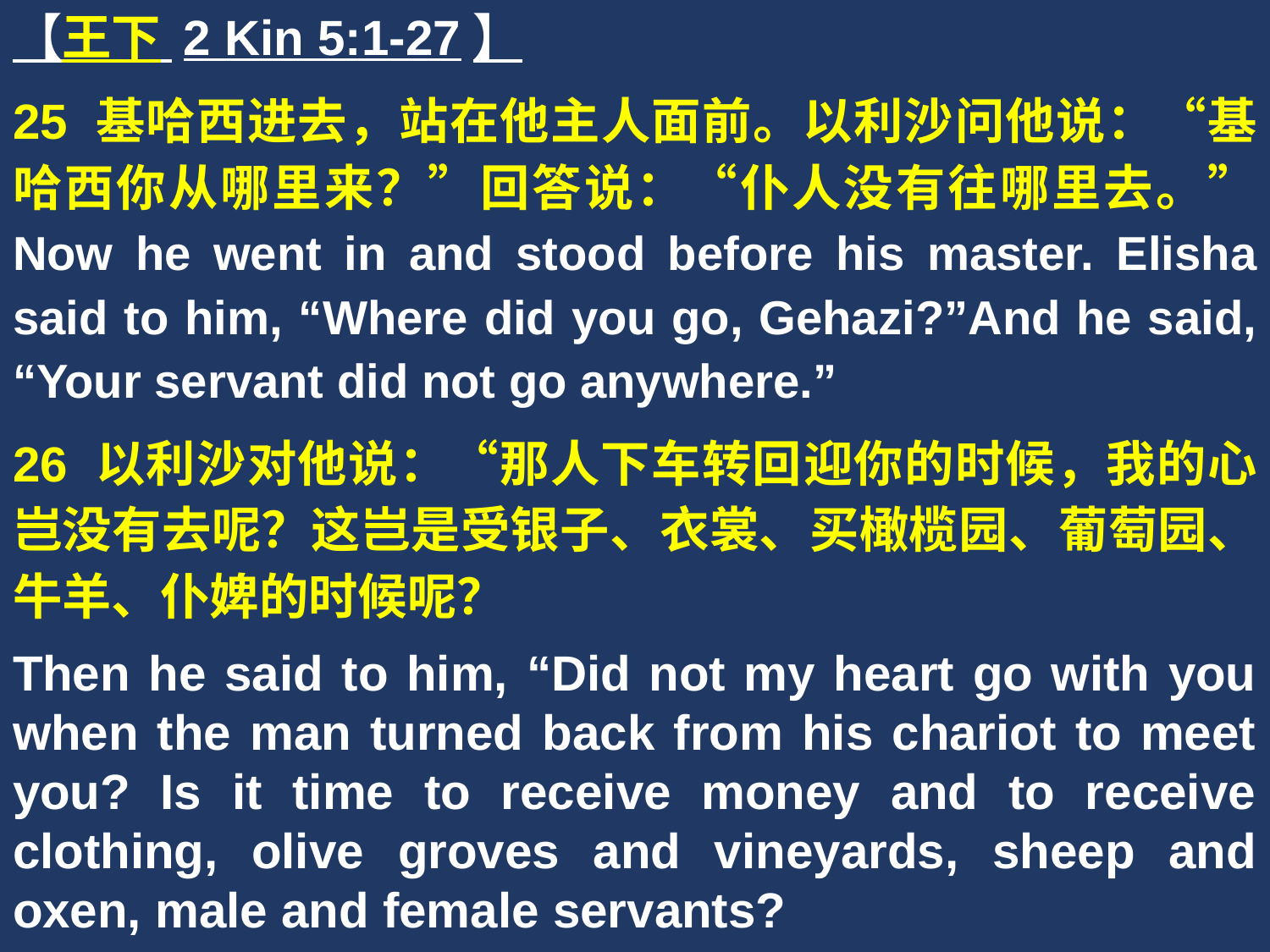

【王下 2 Kin 5:1-27】
25 基哈西进去，站在他主人面前。以利沙问他说：“基哈西你从哪里来？”回答说：“仆人没有往哪里去。” Now he went in and stood before his master. Elisha said to him, “Where did you go, Gehazi?”And he said, “Your servant did not go anywhere.”
26 以利沙对他说：“那人下车转回迎你的时候，我的心岂没有去呢？这岂是受银子、衣裳、买橄榄园、葡萄园、牛羊、仆婢的时候呢？
Then he said to him, “Did not my heart go with you when the man turned back from his chariot to meet you? Is it time to receive money and to receive clothing, olive groves and vineyards, sheep and oxen, male and female servants?